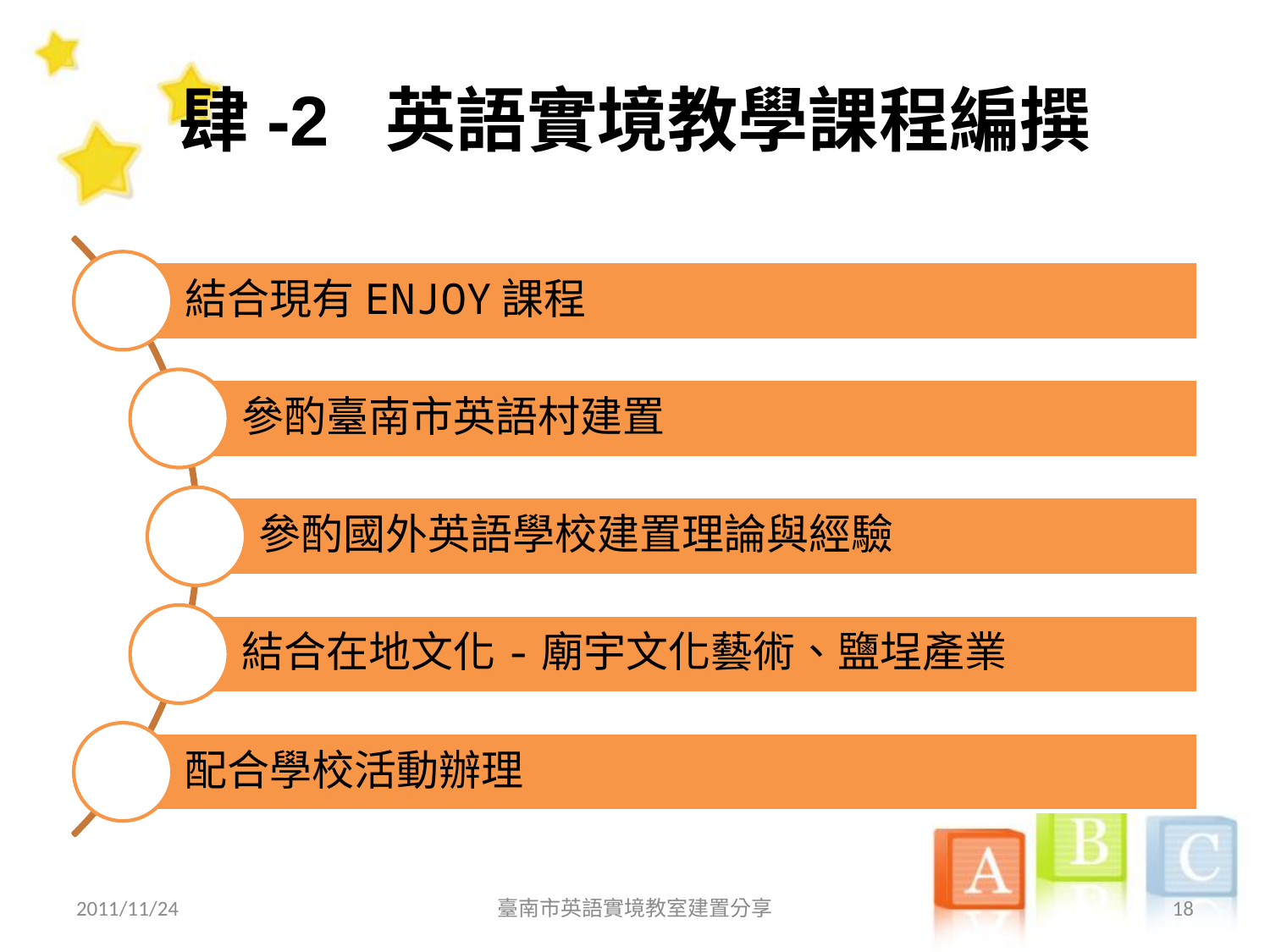

# 肆-2  英語實境教學課程編撰
結合現有ENJOY課程
參酌臺南市英語村建置
參酌國外英語學校建置理論與經驗
結合在地文化-廟宇文化藝術、鹽埕產業
配合學校活動辦理
2011/11/24
臺南市英語實境教室建置分享
18